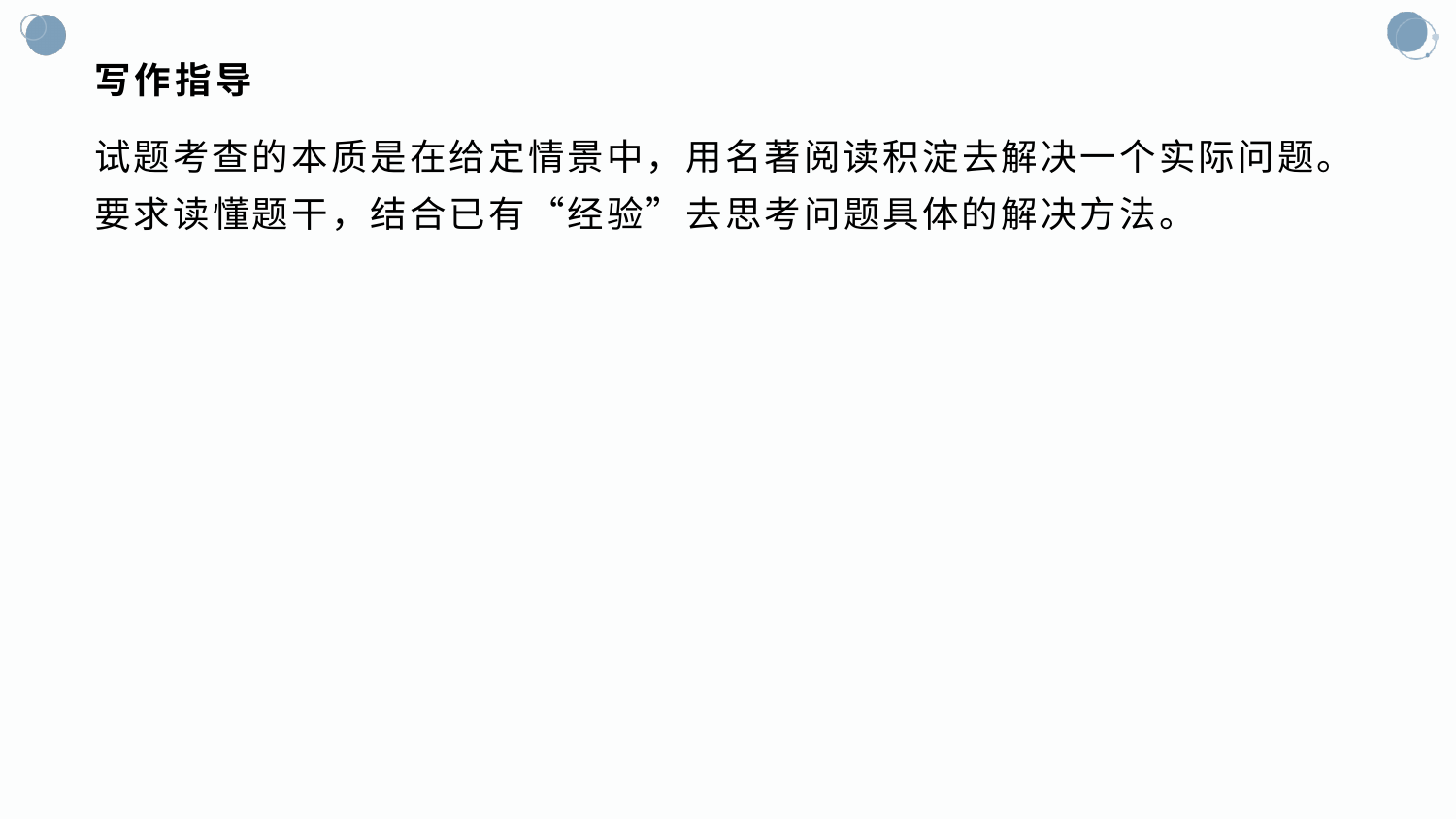

# 写作指导
试题考查的本质是在给定情景中，用名著阅读积淀去解决一个实际问题。要求读懂题干，结合已有“经验”去思考问题具体的解决方法。